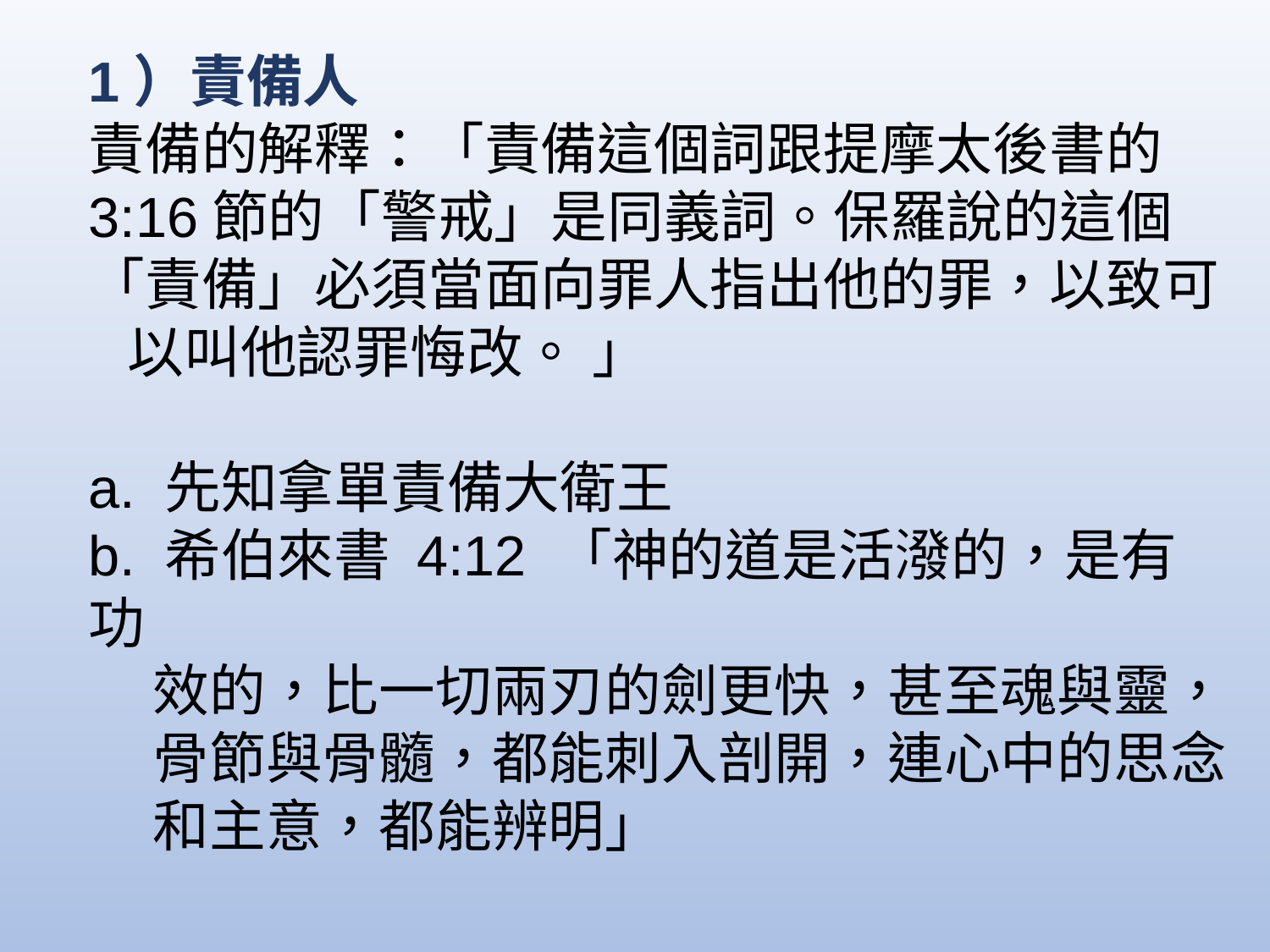

1）責備人
責備的解釋：「責備這個詞跟提摩太後書的3:16節的「警戒」是同義詞。保羅說的這個「責備」必須當面向罪人指出他的罪，以致可
  以叫他認罪悔改。 」

a. 先知拿單責備大衛王
b. 希伯來書 4:12 「神的道是活潑的，是有功
    效的，比一切兩刃的劍更快，甚至魂與靈，
    骨節與骨髓，都能刺入剖開，連心中的思念
    和主意，都能辨明」